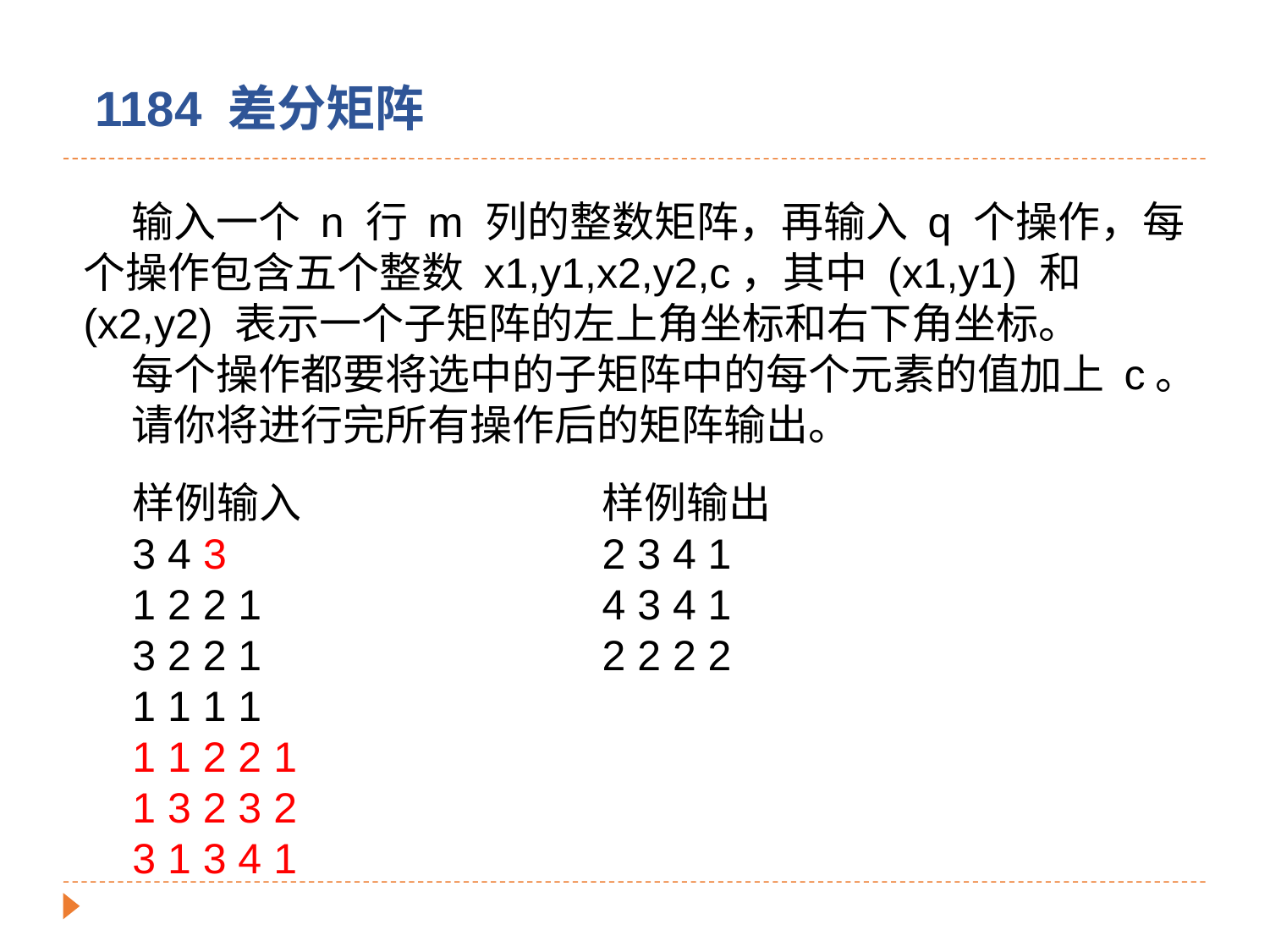

1184 差分矩阵
    输入一个 n 行 m 列的整数矩阵，再输入 q 个操作，每个操作包含五个整数 x1,y1,x2,y2,c，其中 (x1,y1) 和 (x2,y2) 表示一个子矩阵的左上角坐标和右下角坐标。
    每个操作都要将选中的子矩阵中的每个元素的值加上 c。
    请你将进行完所有操作后的矩阵输出。

样例输入
3 4 3
1 2 2 1
3 2 2 1
1 1 1 1
1 1 2 2 1
1 3 2 3 2
3 1 3 4 1

样例输出
2 3 4 1
4 3 4 1
2 2 2 2